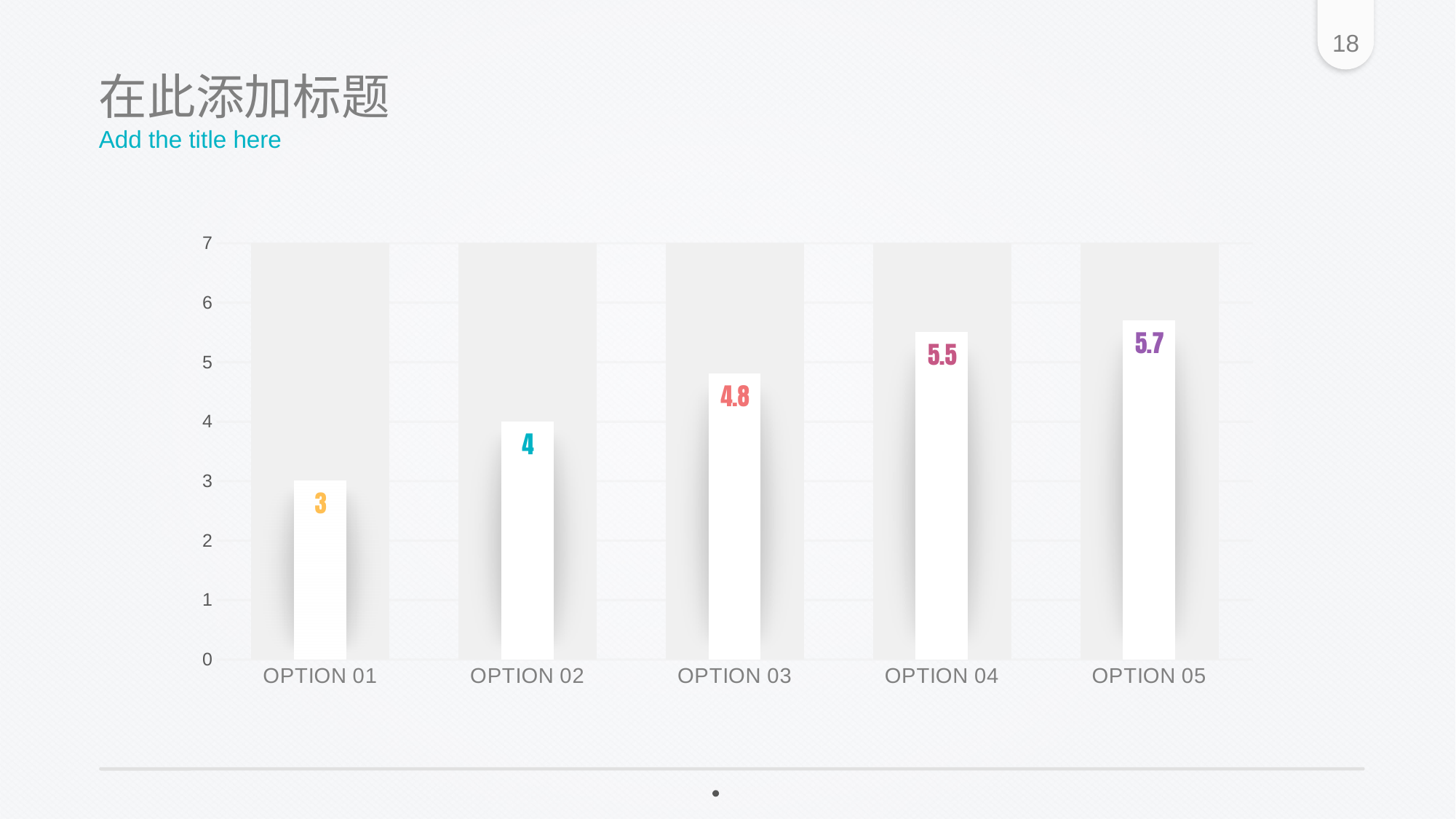

在此添加标题
Add the title here

### Chart

| Category | 固定（数值相同，等于坐标轴最大值 | 系列 2 |
|---|---|---|
| OPTION 01 | 7.0 | 3.0 |
| OPTION 02 | 7.0 | 4.0 |
| OPTION 03 | 7.0 | 4.8 |
| OPTION 04 | 7.0 | 5.5 |
| OPTION 05 | 7.0 | 5.7 |